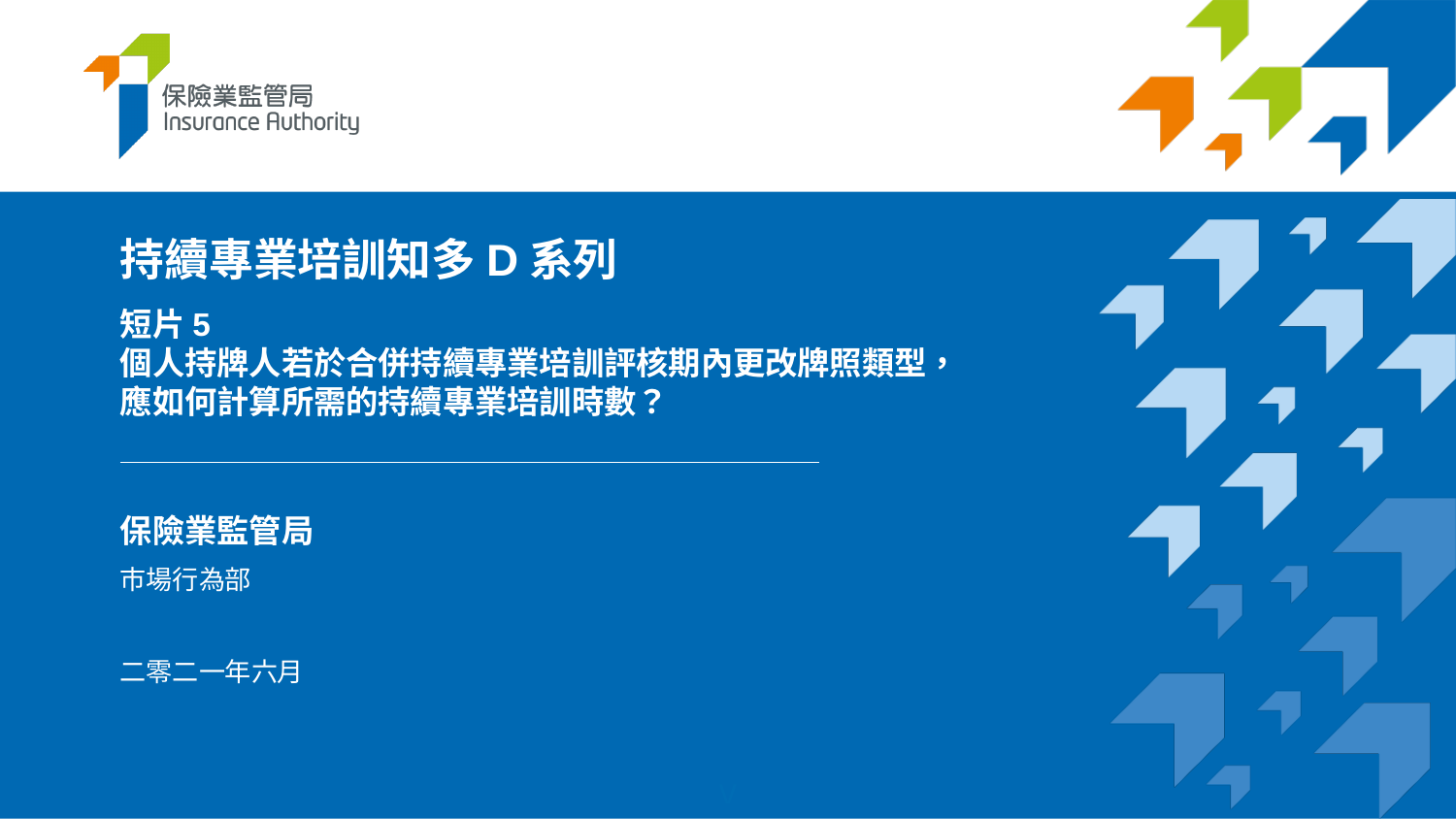

持續專業培訓知多D系列
短片5
個人持牌人若於合併持續專業培訓評核期內更改牌照類型，
應如何計算所需的持續專業培訓時數？
保險業監管局
市場行為部
二零二一年六月